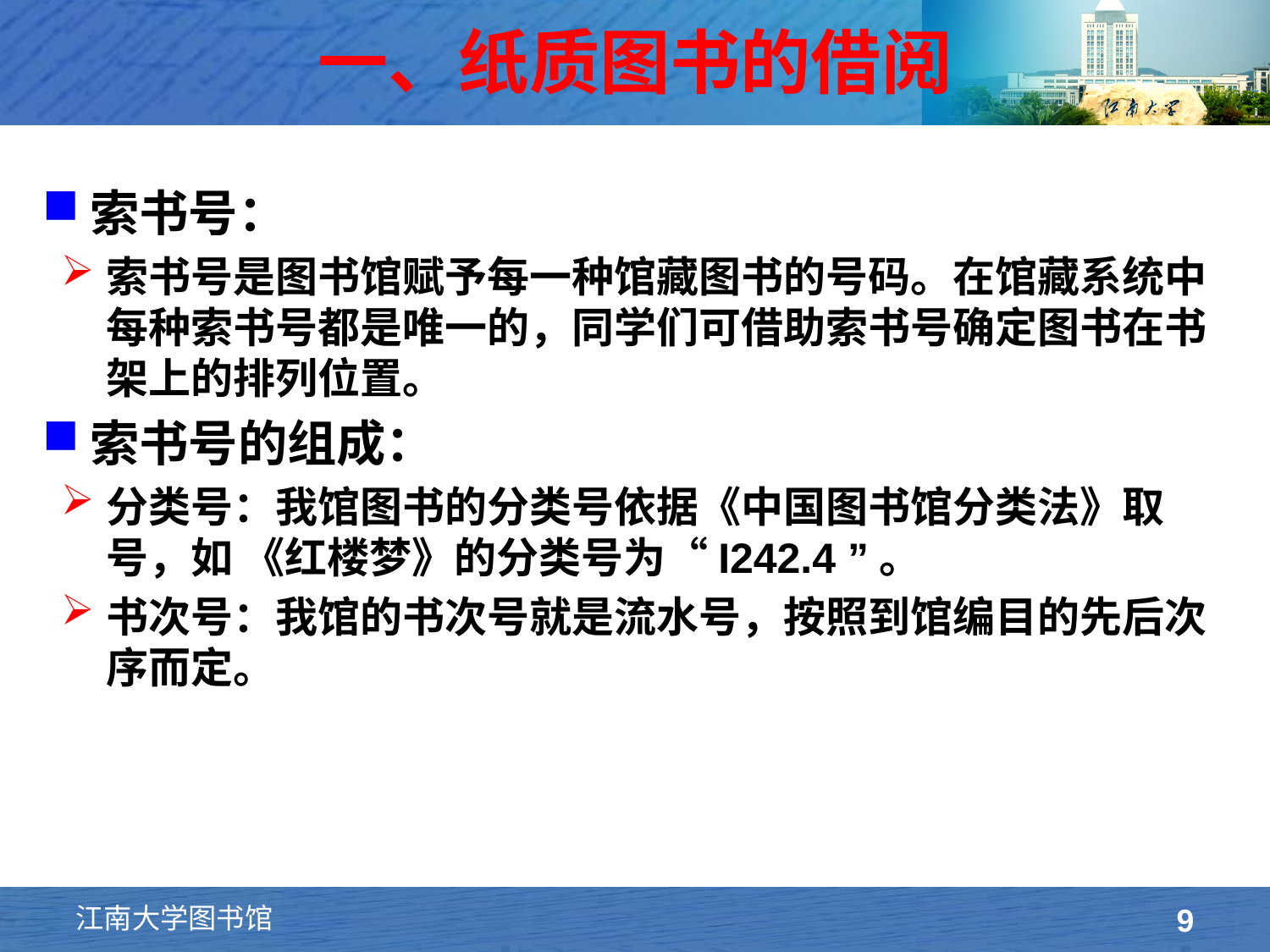

# 一、纸质图书的借阅
索书号：
索书号是图书馆赋予每一种馆藏图书的号码。在馆藏系统中每种索书号都是唯一的，同学们可借助索书号确定图书在书架上的排列位置。
索书号的组成：
分类号：我馆图书的分类号依据《中国图书馆分类法》取号，如 《红楼梦》的分类号为“I242.4 ”。
书次号：我馆的书次号就是流水号，按照到馆编目的先后次序而定。